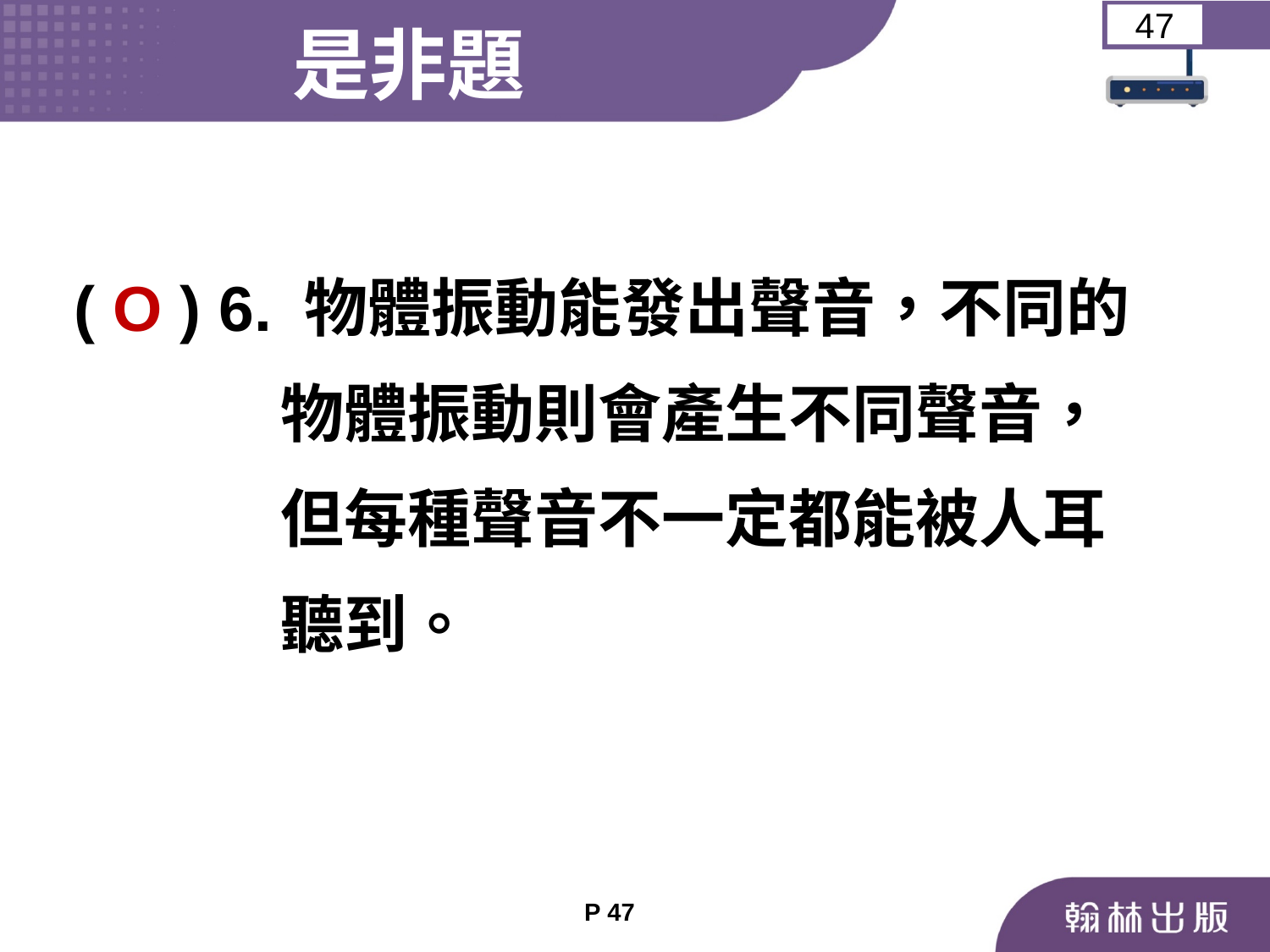

是非題

47
	( O ) 6. 物體振動能發出聲音，不同的
               物體振動則會產生不同聲音，
               但每種聲音不一定都能被人耳
               聽到。
P 47